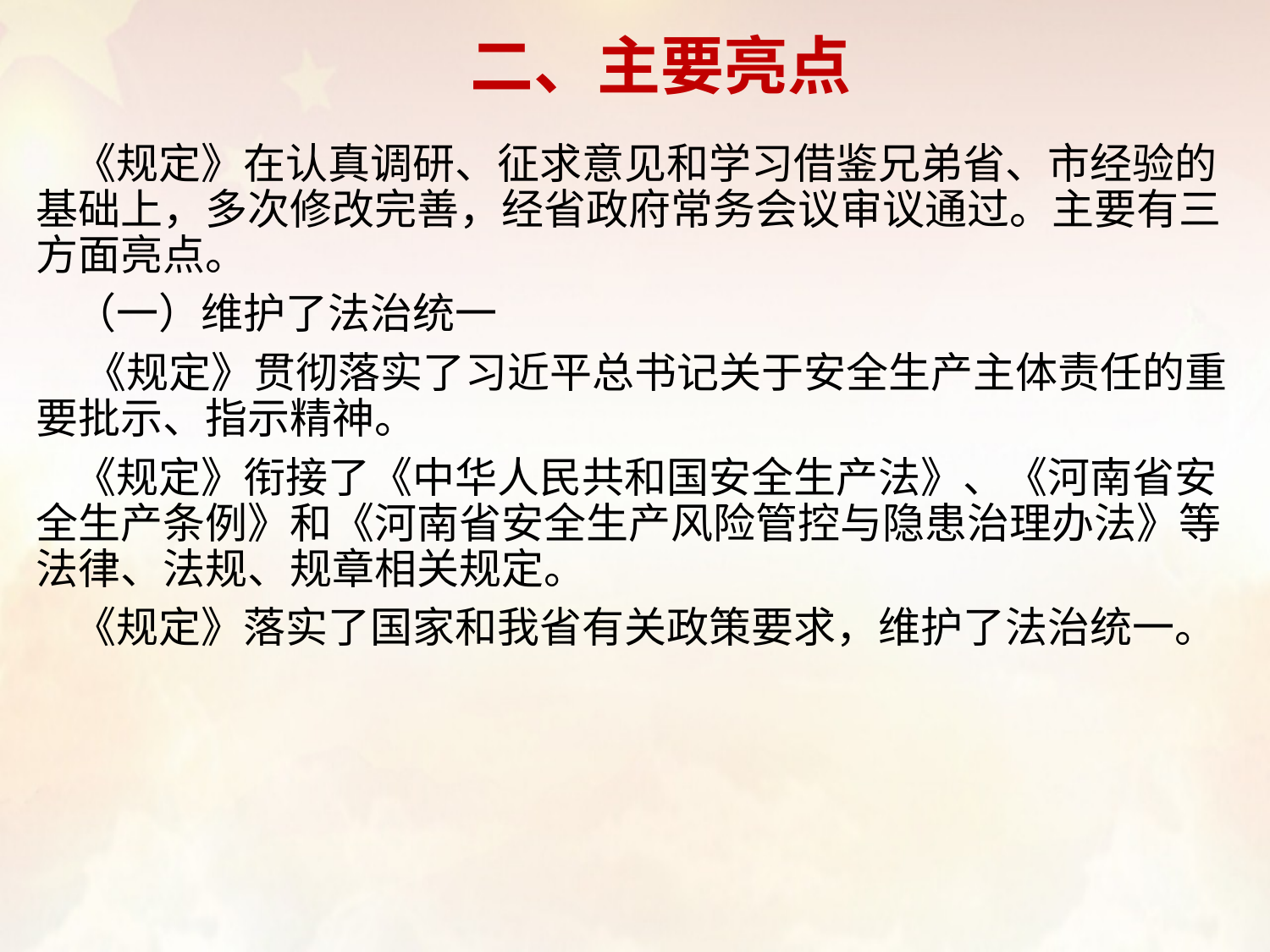

# 二、主要亮点
   《规定》在认真调研、征求意见和学习借鉴兄弟省、市经验的基础上，多次修改完善，经省政府常务会议审议通过。主要有三方面亮点。
   （一）维护了法治统一
    《规定》贯彻落实了习近平总书记关于安全生产主体责任的重要批示、指示精神。
   《规定》衔接了《中华人民共和国安全生产法》、《河南省安全生产条例》和《河南省安全生产风险管控与隐患治理办法》等法律、法规、规章相关规定。
   《规定》落实了国家和我省有关政策要求，维护了法治统一。